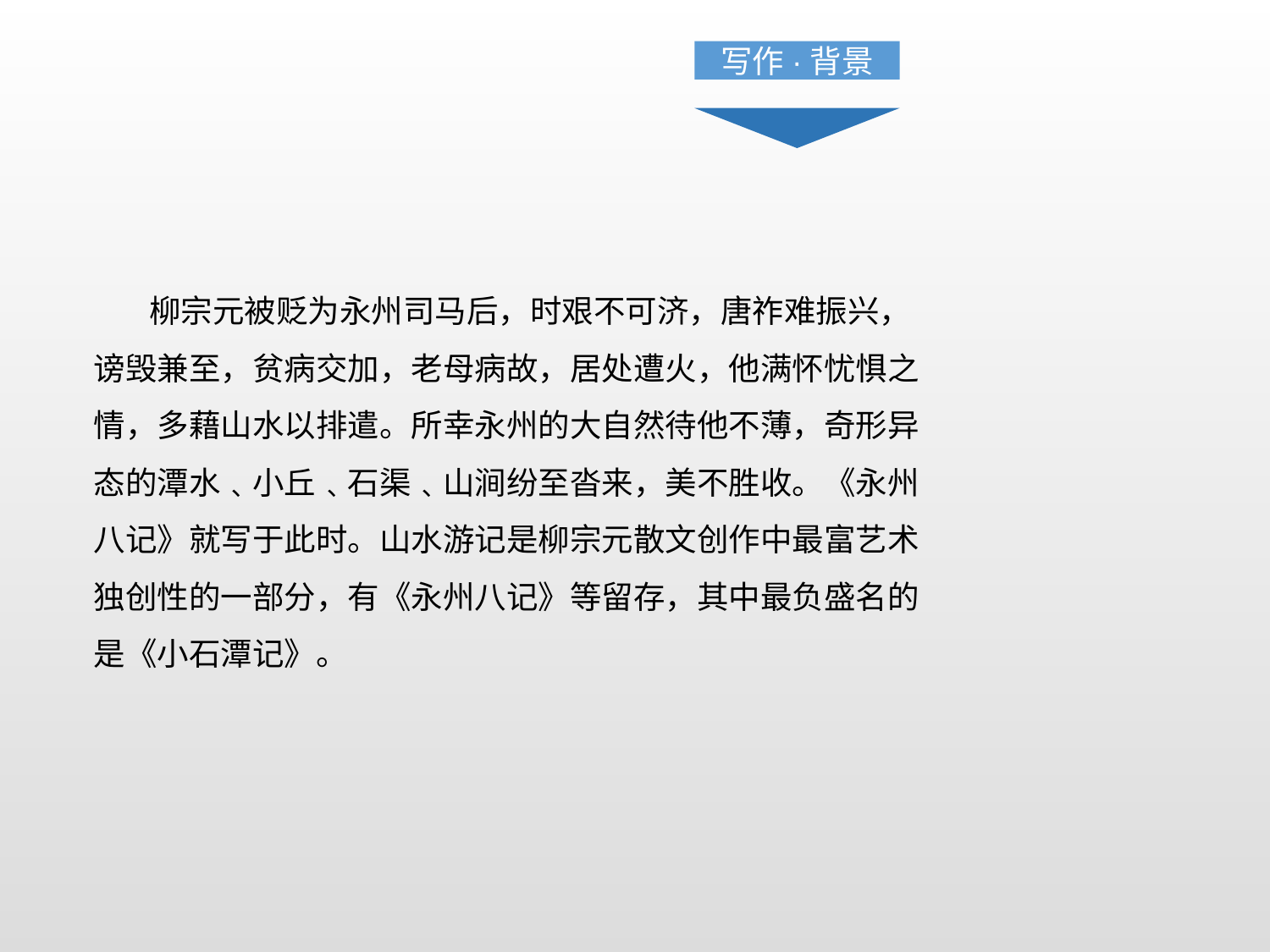

写作·背景

         柳宗元被贬为永州司马后，时艰不可济，唐祚难振兴，谤毁兼至，贫病交加，老母病故，居处遭火，他满怀忧惧之情，多藉山水以排遣。所幸永州的大自然待他不薄，奇形异态的潭水﹑小丘﹑石渠﹑山涧纷至沓来，美不胜收。《永州八记》就写于此时。山水游记是柳宗元散文创作中最富艺术独创性的一部分，有《永州八记》等留存，其中最负盛名的是《小石潭记》。